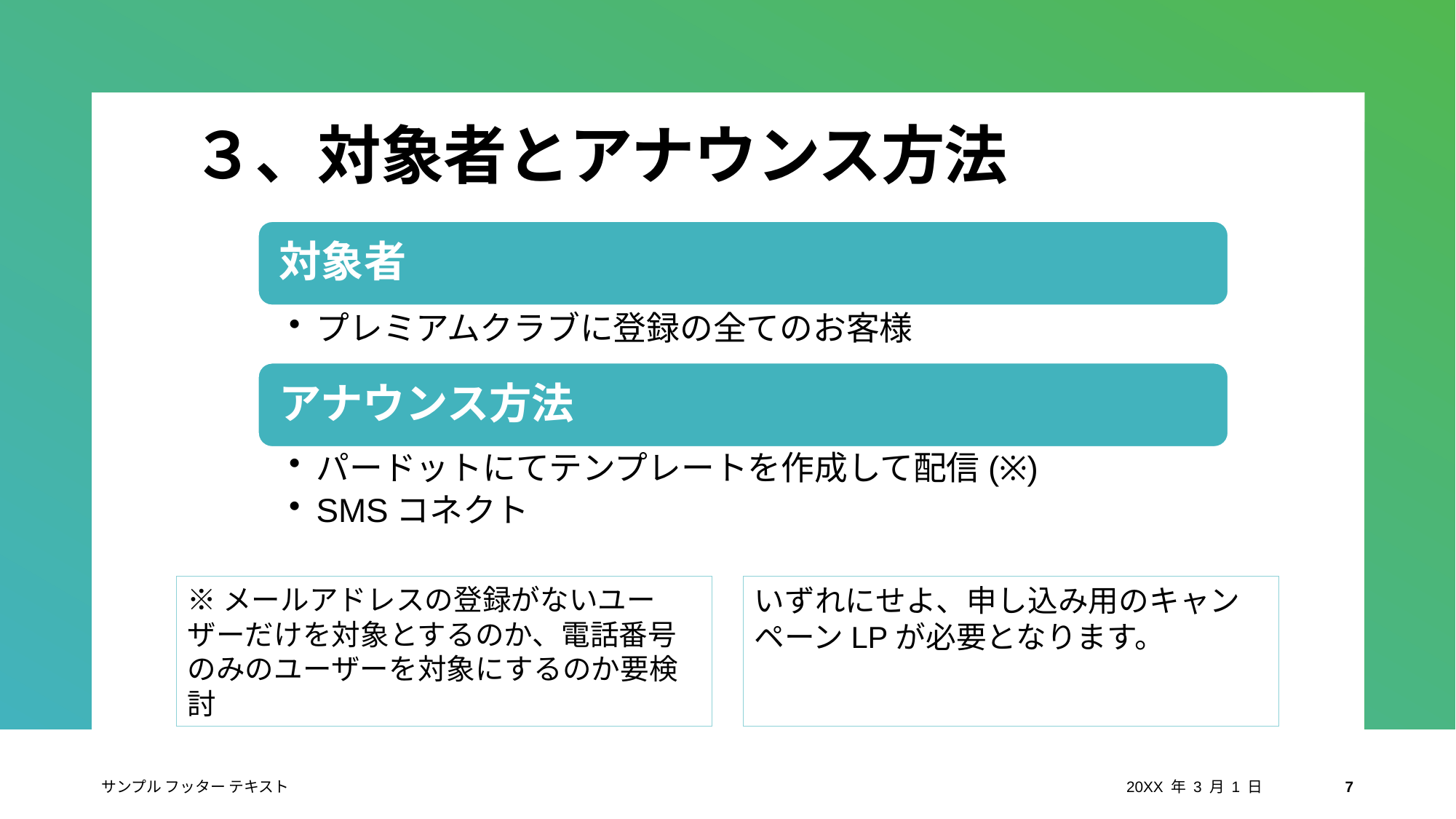

# ３、対象者とアナウンス方法
対象者
プレミアムクラブに登録の全てのお客様
アナウンス方法
パードットにてテンプレートを作成して配信(※)
SMSコネクト
※メールアドレスの登録がないユーザーだけを対象とするのか、電話番号のみのユーザーを対象にするのか要検討
いずれにせよ、申し込み用のキャンペーンLPが必要となります。
サンプル フッター テキスト
20XX 年 3 月 1 日
7